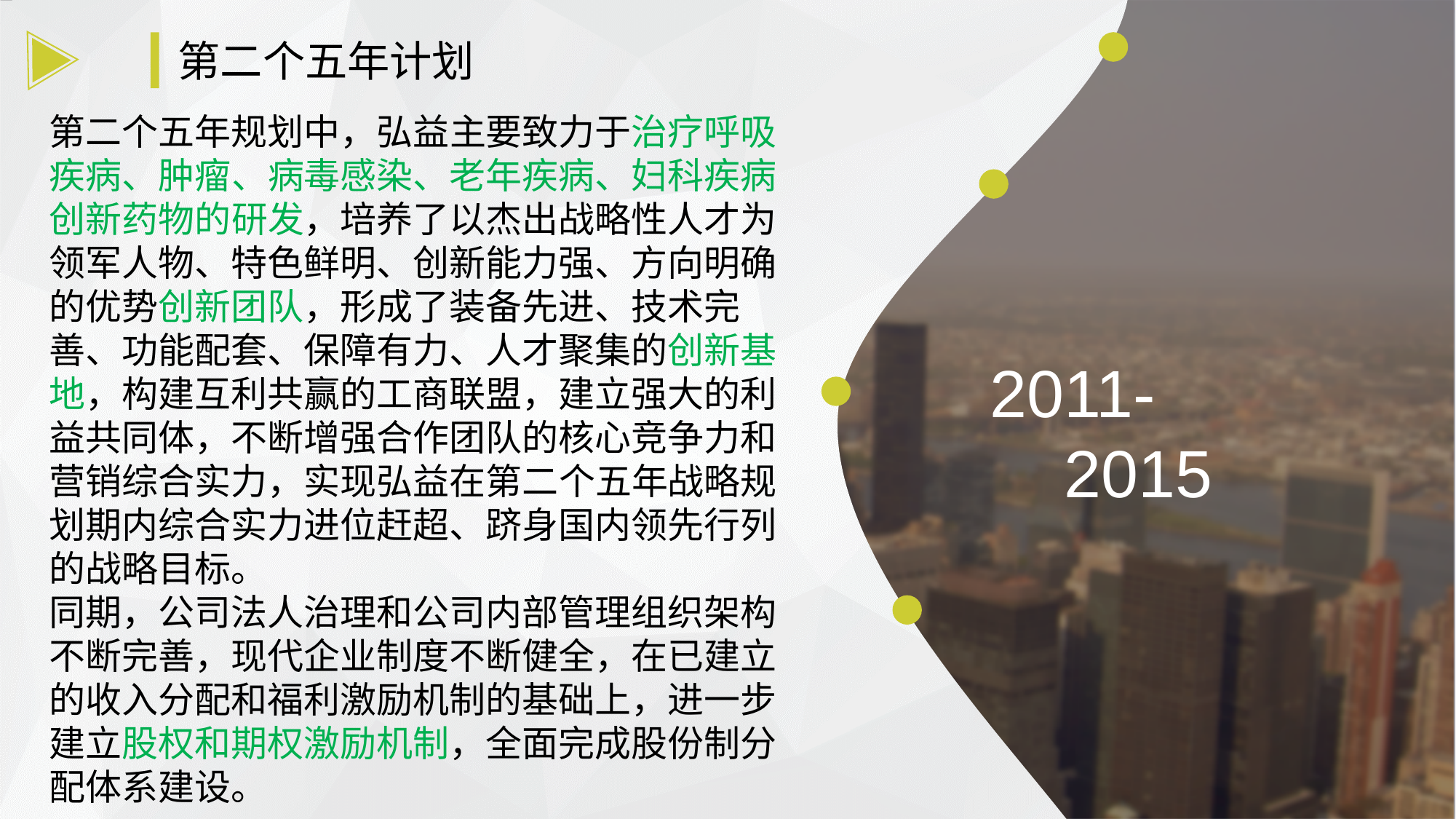

第二个五年计划

第二个五年规划中，弘益主要致力于治疗呼吸疾病、肿瘤、病毒感染、老年疾病、妇科疾病创新药物的研发，培养了以杰出战略性人才为领军人物、特色鲜明、创新能力强、方向明确的优势创新团队，形成了装备先进、技术完善、功能配套、保障有力、人才聚集的创新基地，构建互利共赢的工商联盟，建立强大的利益共同体，不断增强合作团队的核心竞争力和营销综合实力，实现弘益在第二个五年战略规划期内综合实力进位赶超、跻身国内领先行列的战略目标。
同期，公司法人治理和公司内部管理组织架构不断完善，现代企业制度不断健全，在已建立的收入分配和福利激励机制的基础上，进一步建立股权和期权激励机制，全面完成股份制分配体系建设。

2011-
    2015